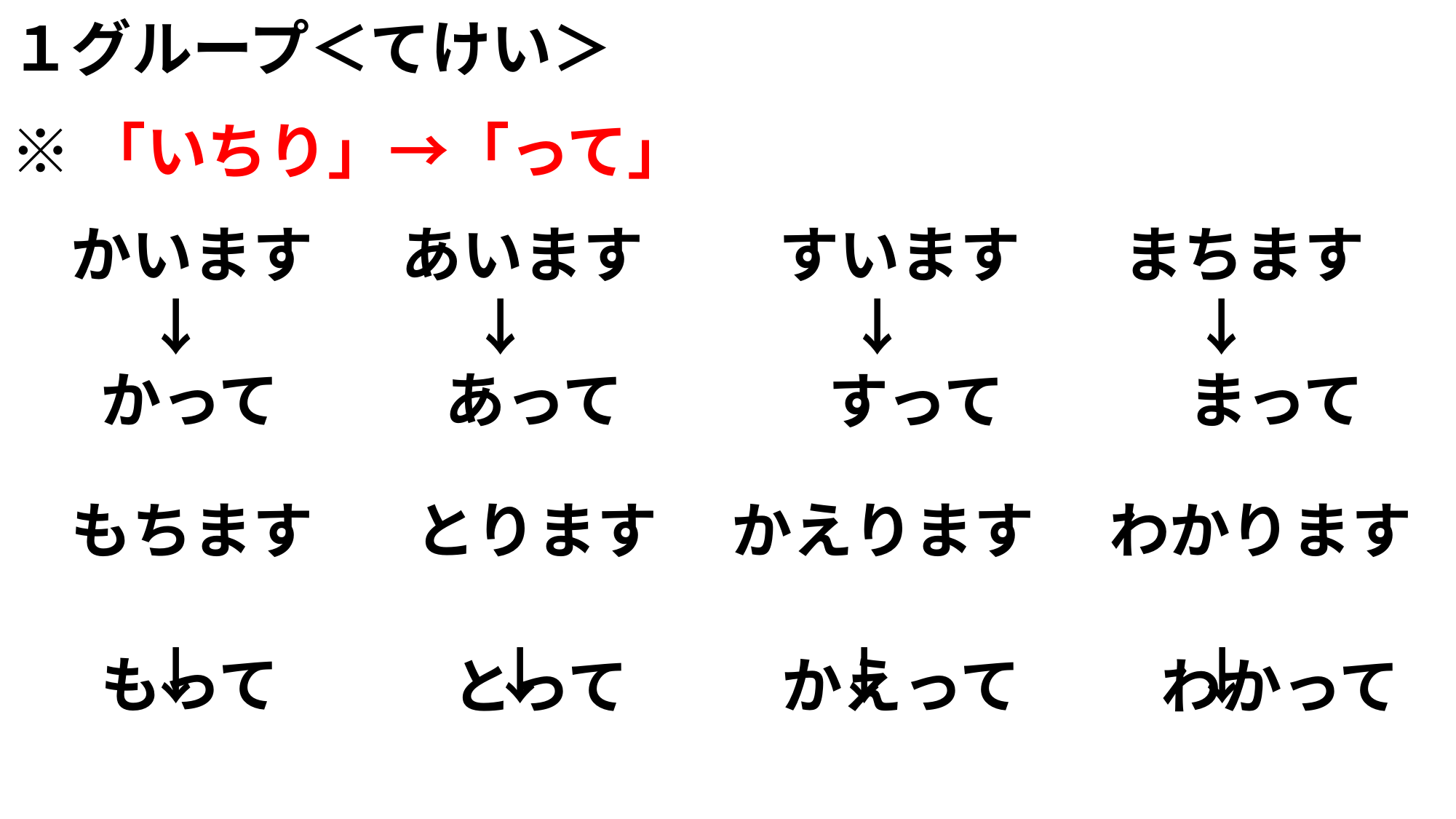

１グループ＜てけい＞

※「いちり」→「って」

　かいます　  あいます　　 すいます　   まちます
　 　↓　　  　    ↓　　　　　 ↓　　　　   ↓

かって
あって
まって
すって
　もちます　   とります　 かえります　 わかります
　　 ↓　　　　   ↓　　　　   ↓　　　    　↓
もって
かえって
とって
わかって